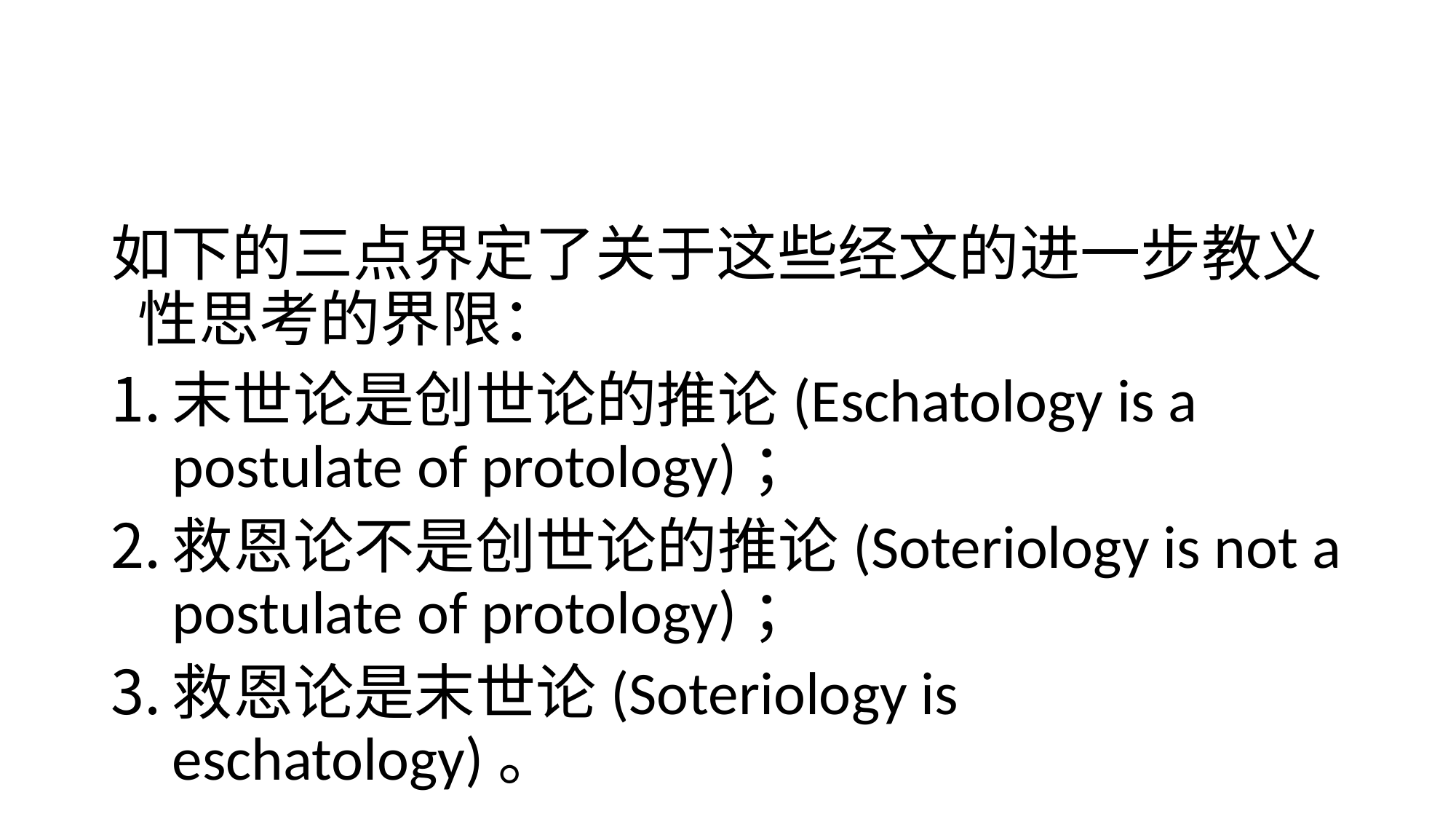

#
如下的三点界定了关于这些经文的进一步教义性思考的界限：
末世论是创世论的推论(Eschatology is a postulate of protology)；
救恩论不是创世论的推论(Soteriology is not a postulate of protology)；
救恩论是末世论(Soteriology is eschatology)。